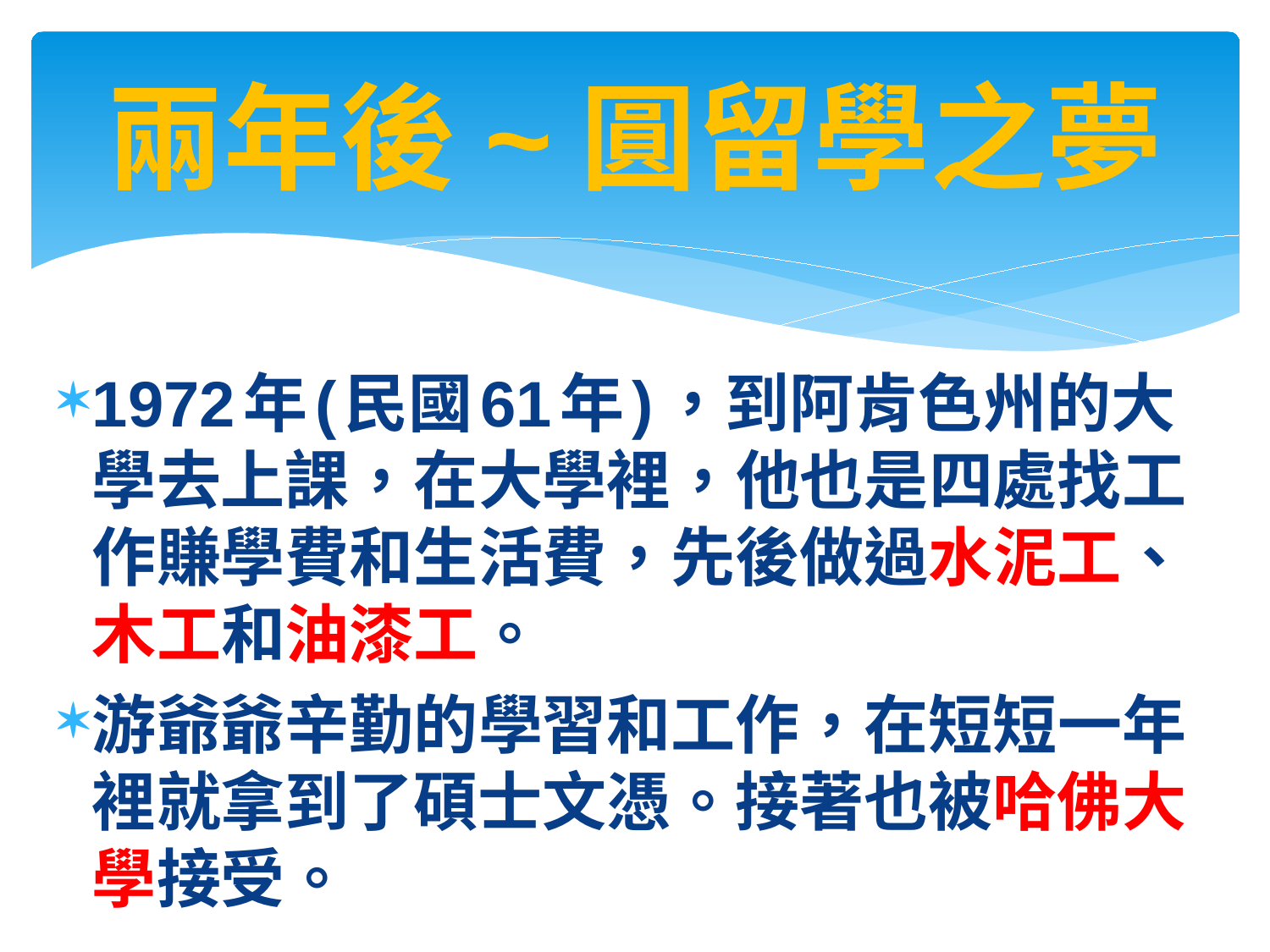

# 兩年後~圓留學之夢
1972年(民國61年)，到阿肯色州的大學去上課，在大學裡，他也是四處找工作賺學費和生活費，先後做過水泥工、木工和油漆工。
游爺爺辛勤的學習和工作，在短短一年裡就拿到了碩士文憑。接著也被哈佛大學接受。